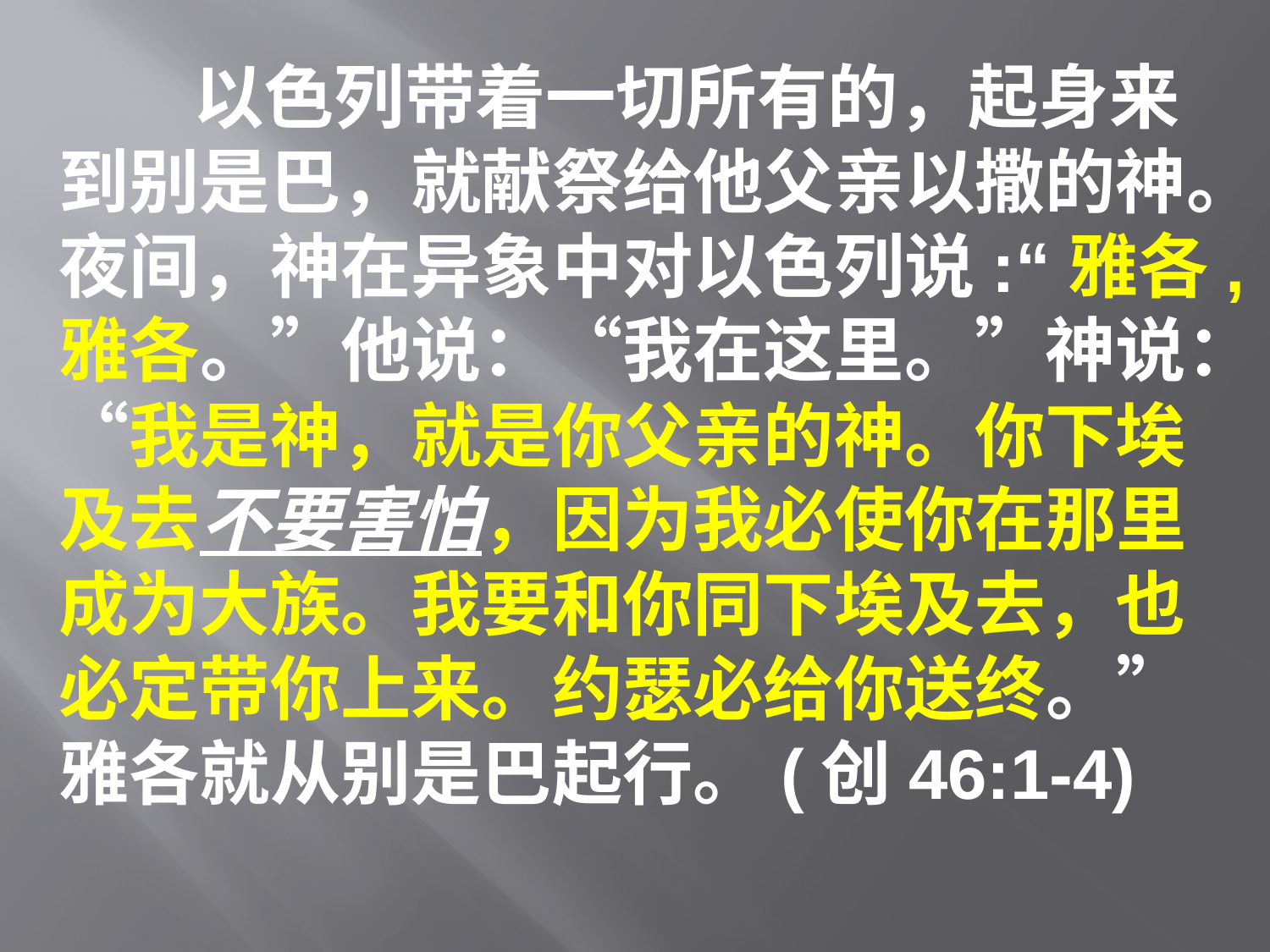

#
           以色列带着一切所有的，起身来到别是巴，就献祭给他父亲以撒的神。夜间，神在异象中对以色列说:“雅各,雅各。”他说：“我在这里。”神说：“我是神，就是你父亲的神。你下埃及去不要害怕，因为我必使你在那里成为大族。我要和你同下埃及去，也必定带你上来。约瑟必给你送终。”雅各就从别是巴起行。(创46:1-4)